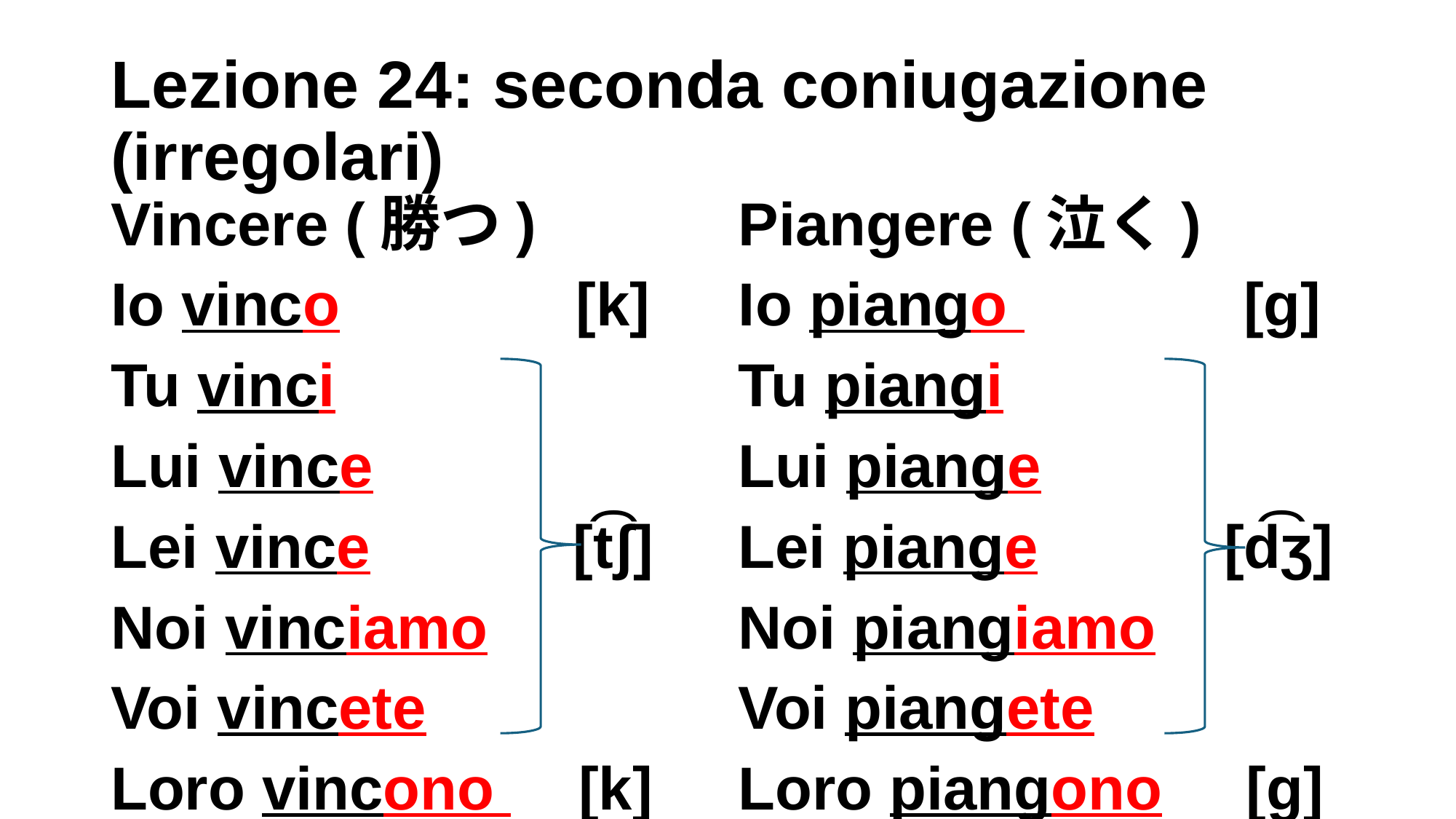

# Lezione 24: seconda coniugazione (irregolari)
Piangere (泣く)
Io piango              [g]
Tu piangi
Lui piange
Lei piange           [d͡ʒ]
Noi piangiamo
Voi piangete
Loro piangono     [g]

Vincere (勝つ)
Io vinco              [k]
Tu vinci
Lui vince
Lei vince            [t͡ʃ]
Noi vinciamo
Voi vincete
Loro vincono     [k]